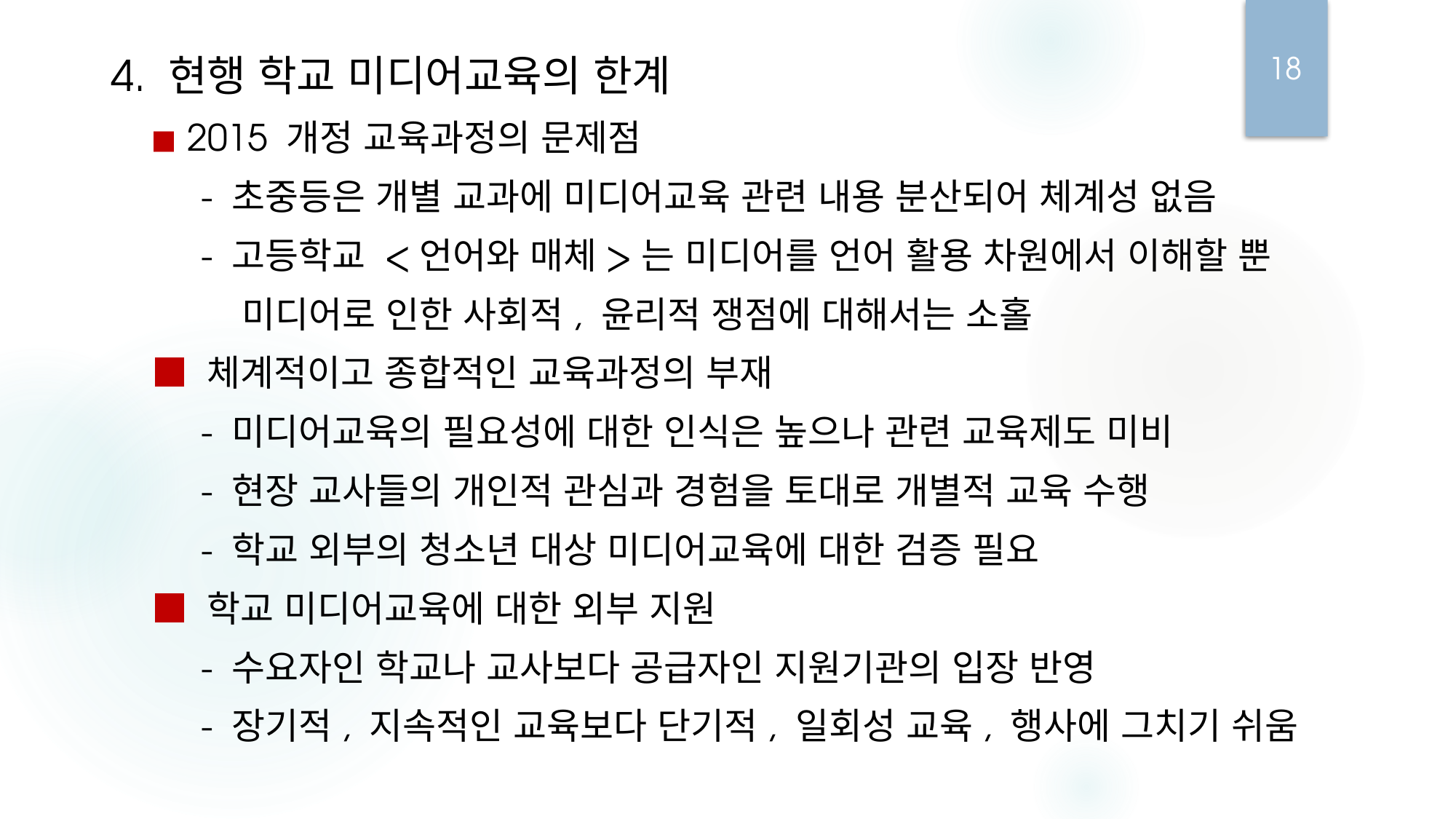

18
4. 현행 학교 미디어교육의 한계
    ■ 2015 개정 교육과정의 문제점
         - 초중등은 개별 교과에 미디어교육 관련 내용 분산되어 체계성 없음
         - 고등학교 <언어와 매체>는 미디어를 언어 활용 차원에서 이해할 뿐
            미디어로 인한 사회적, 윤리적 쟁점에 대해서는 소홀
    ■ 체계적이고 종합적인 교육과정의 부재
         - 미디어교육의 필요성에 대한 인식은 높으나 관련 교육제도 미비
         - 현장 교사들의 개인적 관심과 경험을 토대로 개별적 교육 수행
         - 학교 외부의 청소년 대상 미디어교육에 대한 검증 필요
    ■ 학교 미디어교육에 대한 외부 지원
         - 수요자인 학교나 교사보다 공급자인 지원기관의 입장 반영
         - 장기적, 지속적인 교육보다 단기적, 일회성 교육, 행사에 그치기 쉬움